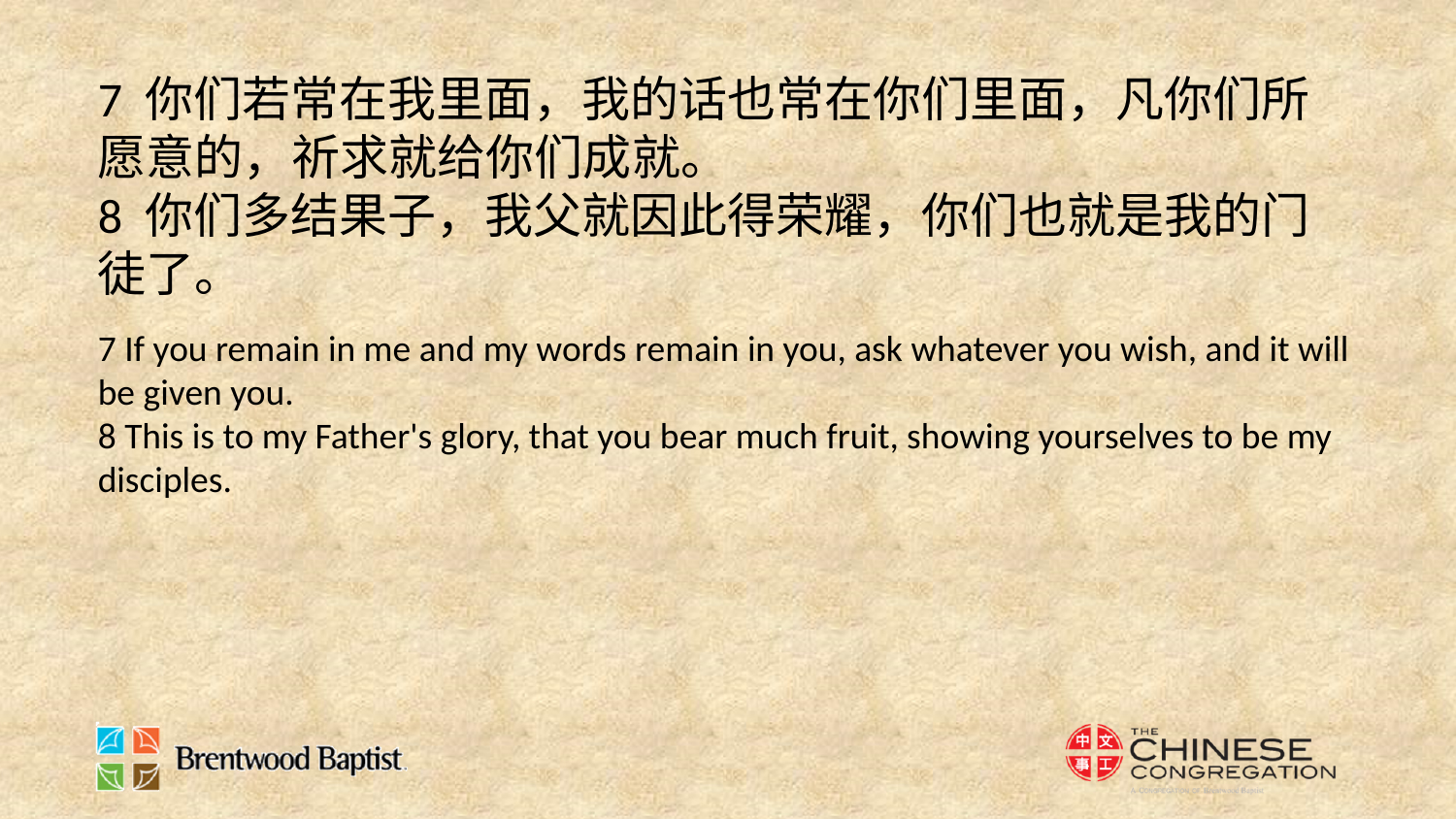

7 你们若常在我里面，我的话也常在你们里面，凡你们所愿意的，祈求就给你们成就。
8 你们多结果子，我父就因此得荣耀，你们也就是我的门徒了。

7 If you remain in me and my words remain in you, ask whatever you wish, and it will be given you.
8 This is to my Father's glory, that you bear much fruit, showing yourselves to be my disciples.